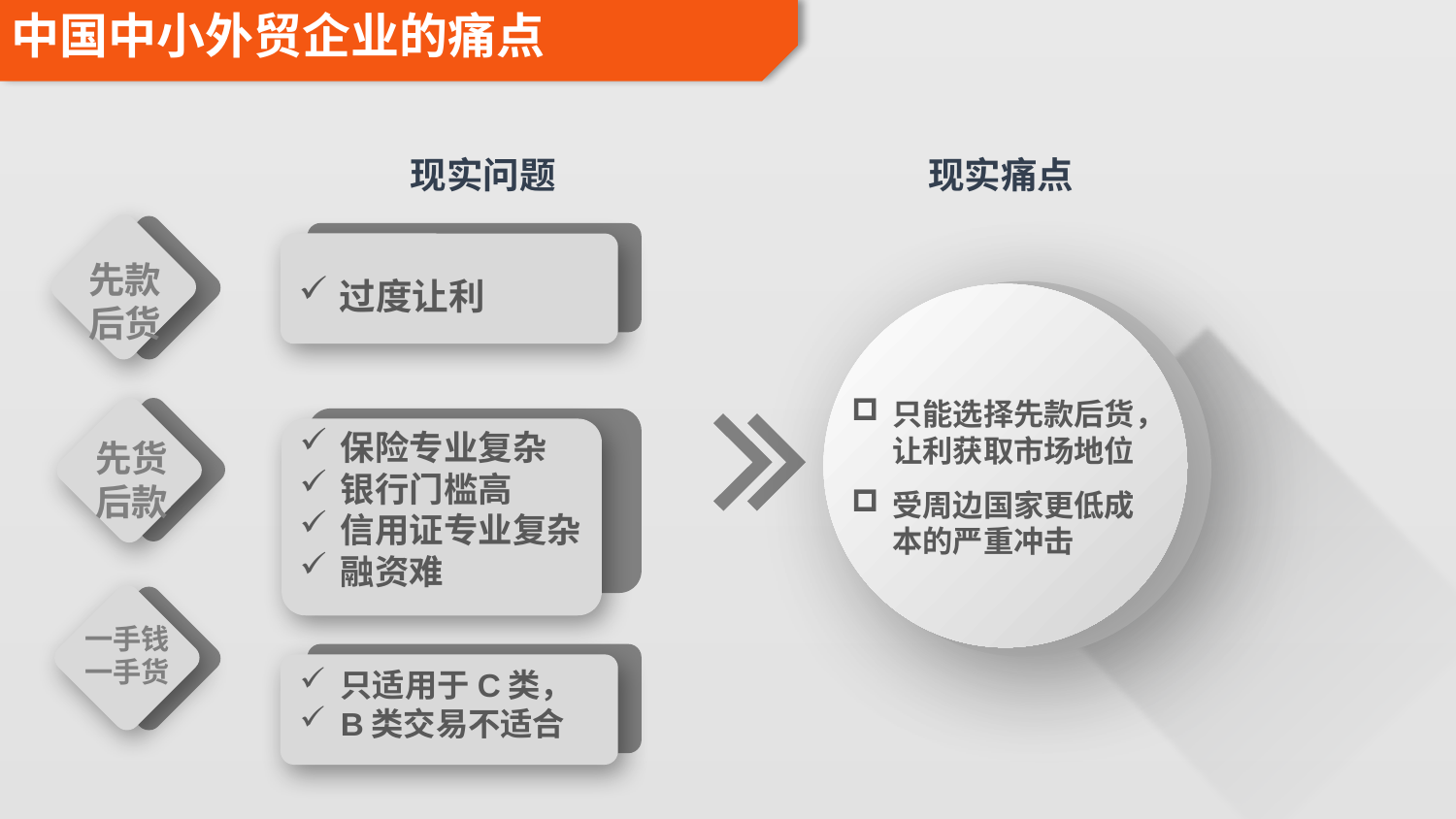

中国中小外贸企业的痛点
现实问题
现实痛点

先款
后货
过度让利

只能选择先款后货，让利获取市场地位
受周边国家更低成本的严重冲击

保险专业复杂
银行门槛高
信用证专业复杂
融资难

先货
后款

一手钱
一手货

只适用于C类，
B类交易不适合